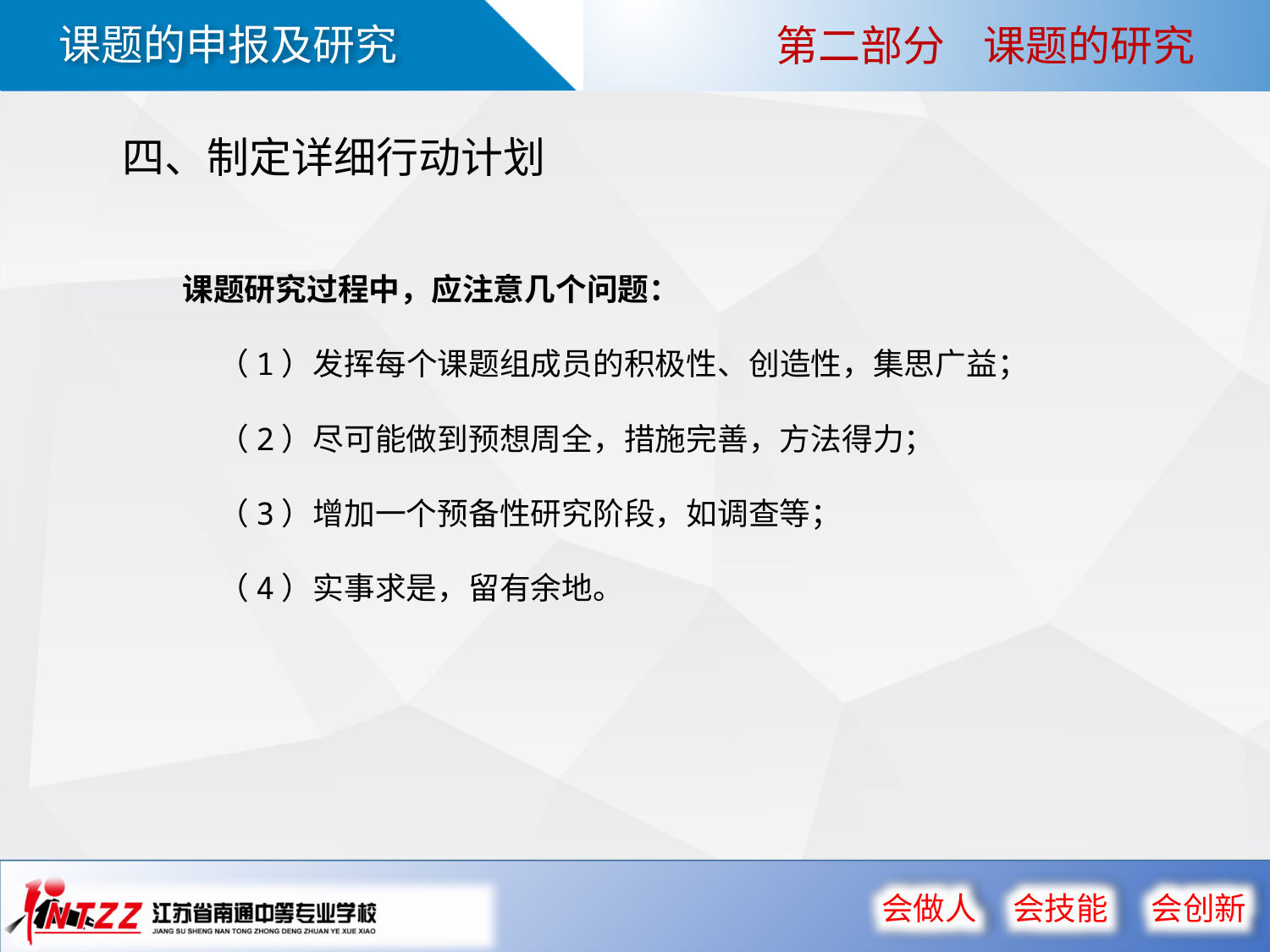

第二部分    课题的研究
四、制定详细行动计划
课题研究过程中，应注意几个问题：
    （1）发挥每个课题组成员的积极性、创造性，集思广益；
    （2）尽可能做到预想周全，措施完善，方法得力；
    （3）增加一个预备性研究阶段，如调查等；
    （4）实事求是，留有余地。